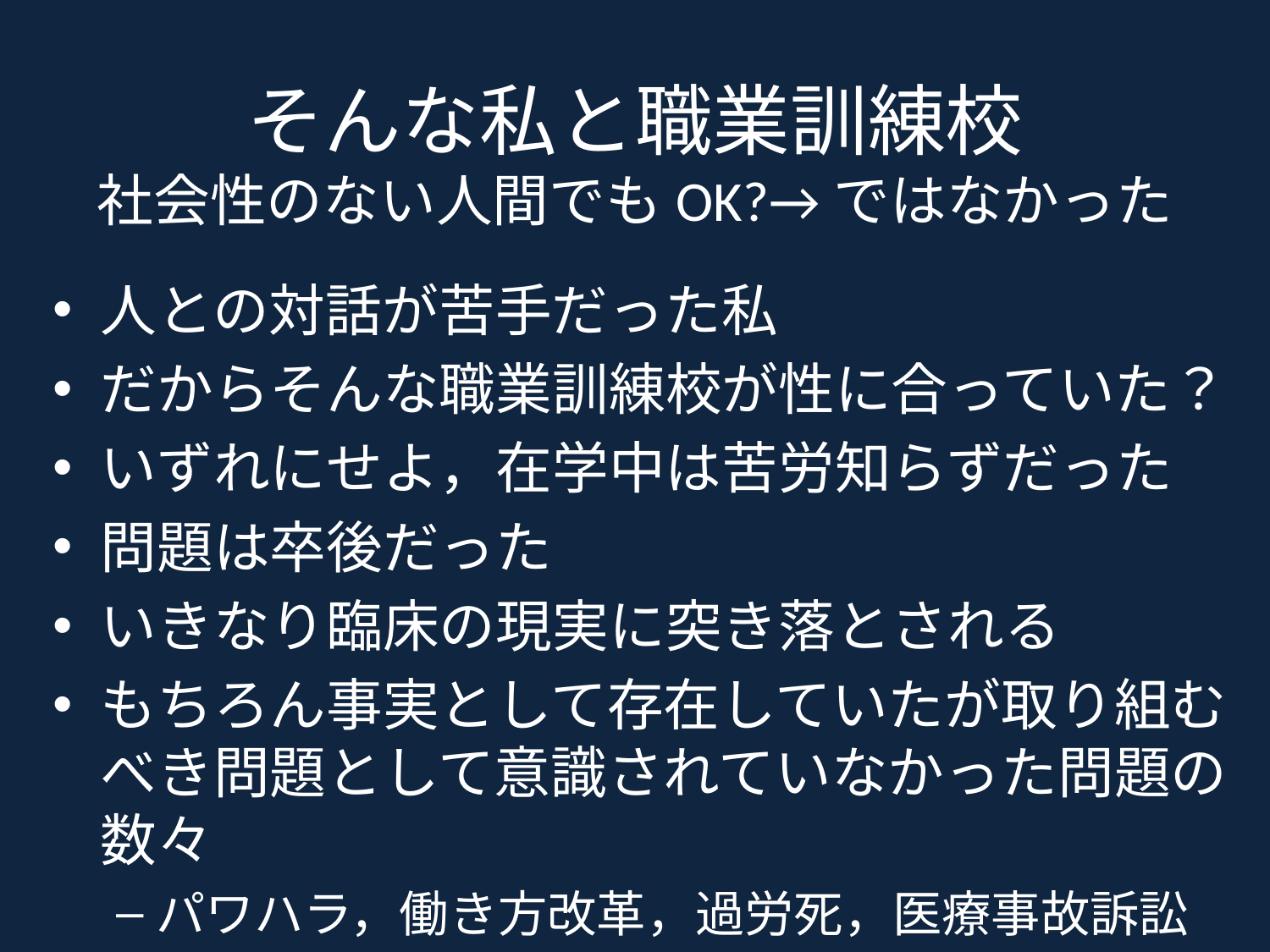

# そんな私と職業訓練校 社会性のない人間でもOK?→ではなかった
人との対話が苦手だった私
だからそんな職業訓練校が性に合っていた？
いずれにせよ，在学中は苦労知らずだった
問題は卒後だった
いきなり臨床の現実に突き落とされる
もちろん事実として存在していたが取り組むべき問題として意識されていなかった問題の数々
パワハラ，働き方改革，過労死，医療事故訴訟